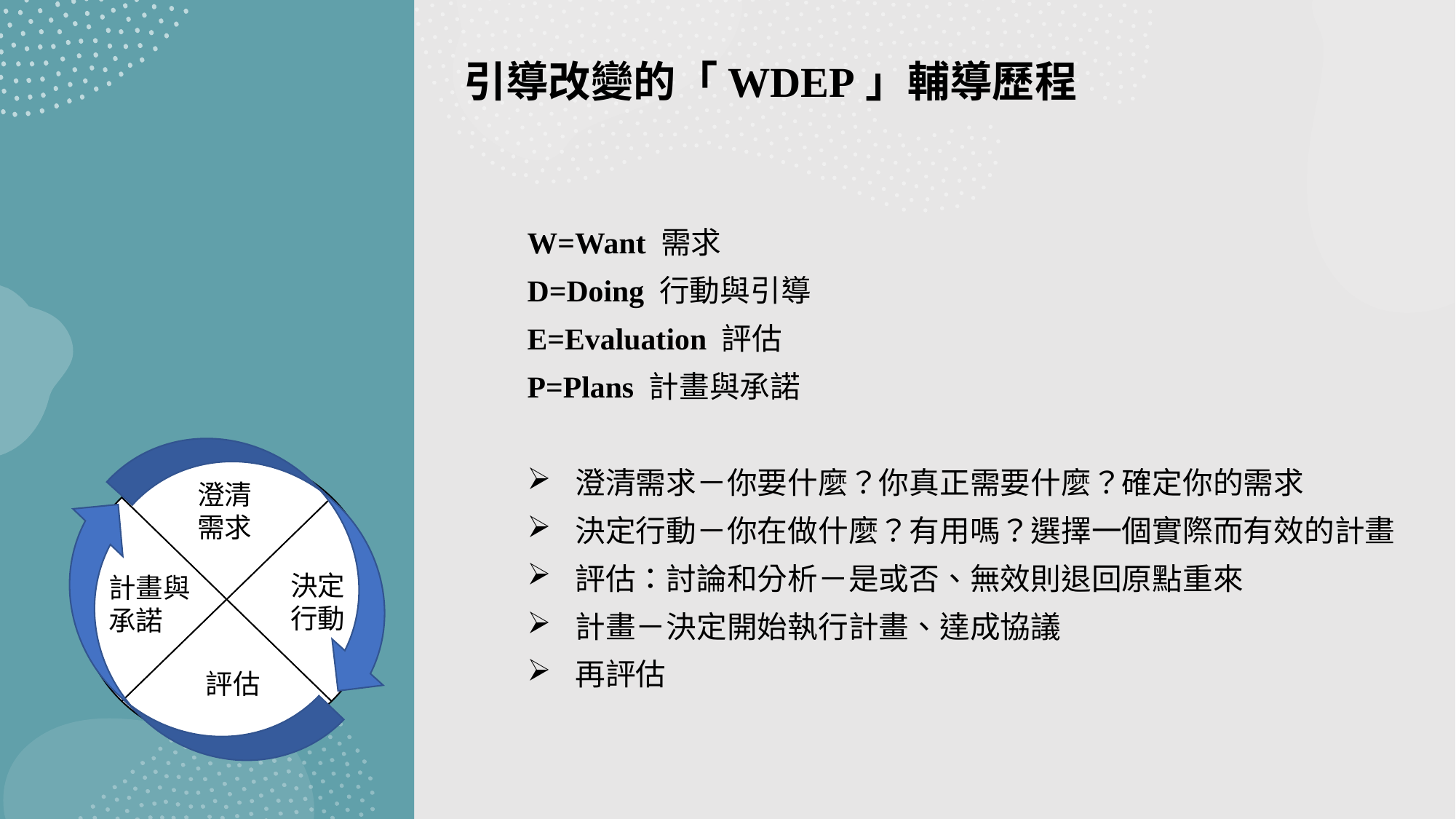

引導改變的「WDEP」輔導歷程
W=Want 需求
D=Doing 行動與引導
E=Evaluation 評估
P=Plans 計畫與承諾

  澄清需求－你要什麼？你真正需要什麼？確定你的需求
  決定行動－你在做什麼？有用嗎？選擇一個實際而有效的計畫
  評估：討論和分析－是或否、無效則退回原點重來
  計畫－決定開始執行計畫、達成協議
  再評估

澄清需求
決定行動
計畫與承諾
評估